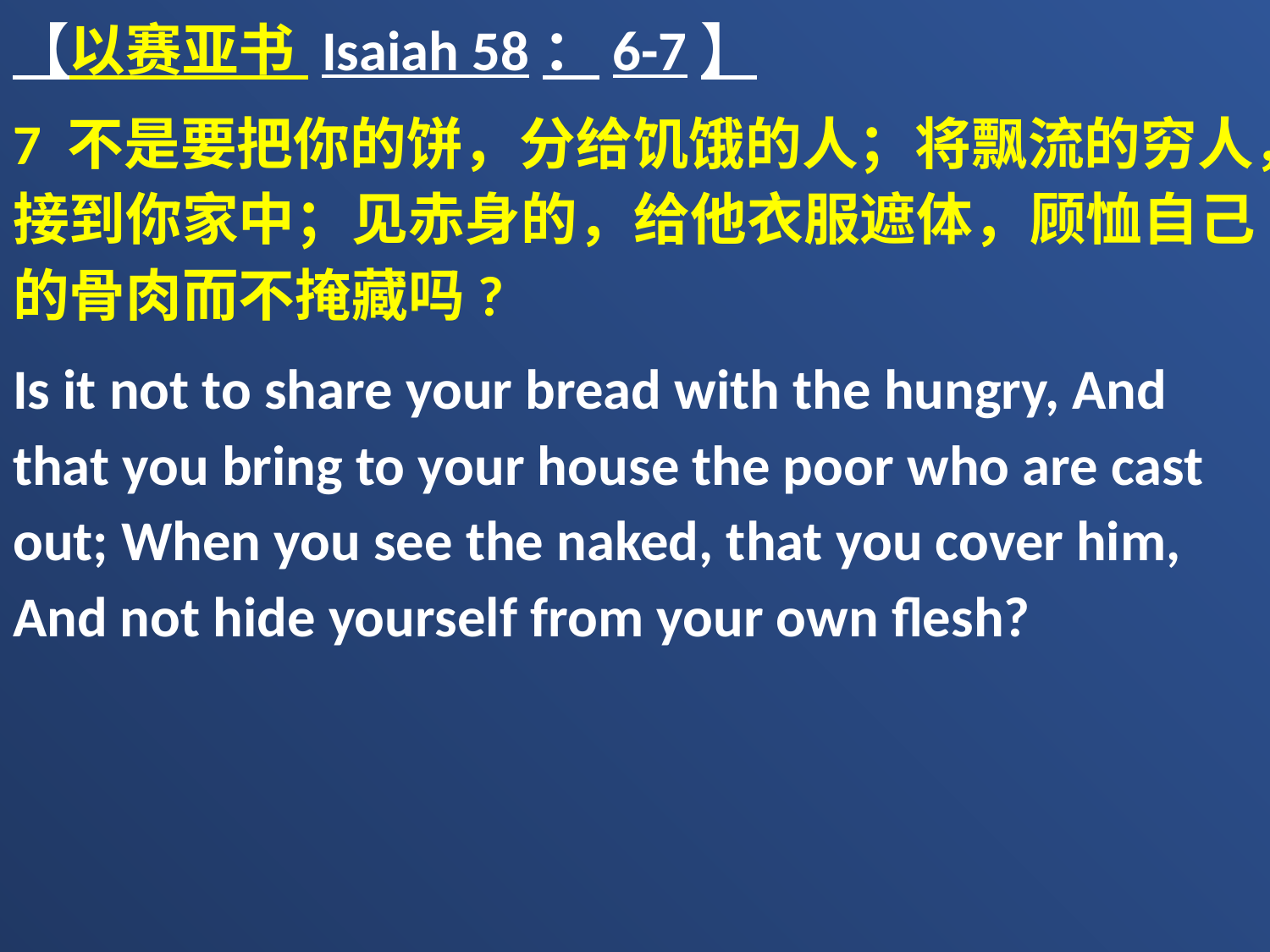

【以赛亚书 Isaiah 58：6-7】
7 不是要把你的饼，分给饥饿的人；将飘流的穷人，接到你家中；见赤身的，给他衣服遮体，顾恤自己的骨肉而不掩藏吗?
Is it not to share your bread with the hungry, And that you bring to your house the poor who are cast out; When you see the naked, that you cover him, And not hide yourself from your own flesh?